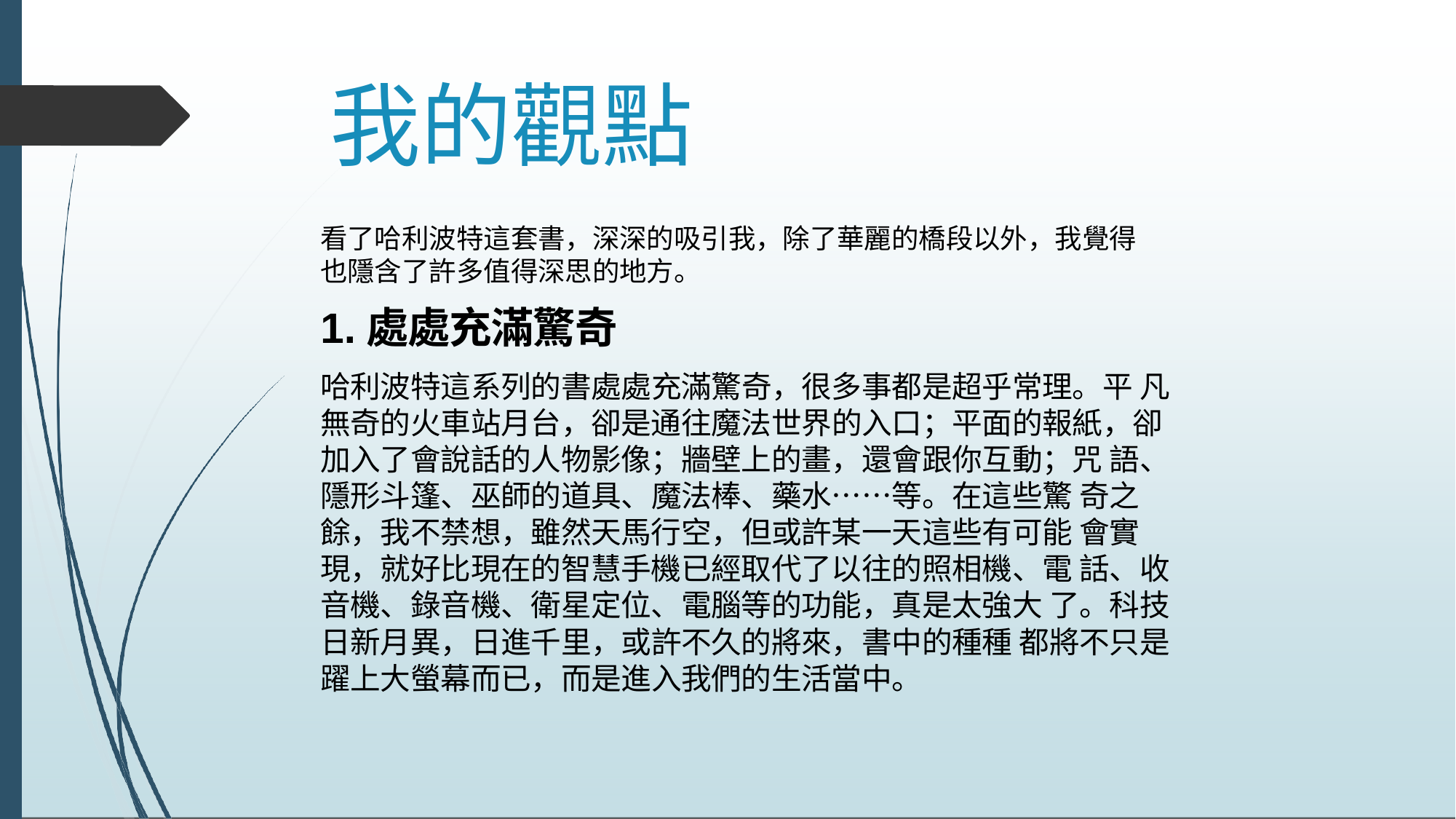

# 我的觀點
看了哈利波特這套書，深深的吸引我，除了華麗的橋段以外，我覺得也隱含了許多值得深思的地方。
1.處處充滿驚奇
哈利波特這系列的書處處充滿驚奇，很多事都是超乎常理。平 凡無奇的火車站月台，卻是通往魔法世界的入口；平面的報紙，卻加入了會說話的人物影像；牆壁上的畫，還會跟你互動；咒 語、隱形斗篷、巫師的道具、魔法棒、藥水……等。在這些驚 奇之餘，我不禁想，雖然天馬行空，但或許某一天這些有可能 會實現，就好比現在的智慧手機已經取代了以往的照相機、電 話、收音機、錄音機、衛星定位、電腦等的功能，真是太強大 了。科技日新月異，日進千里，或許不久的將來，書中的種種 都將不只是躍上大螢幕而已，而是進入我們的生活當中。